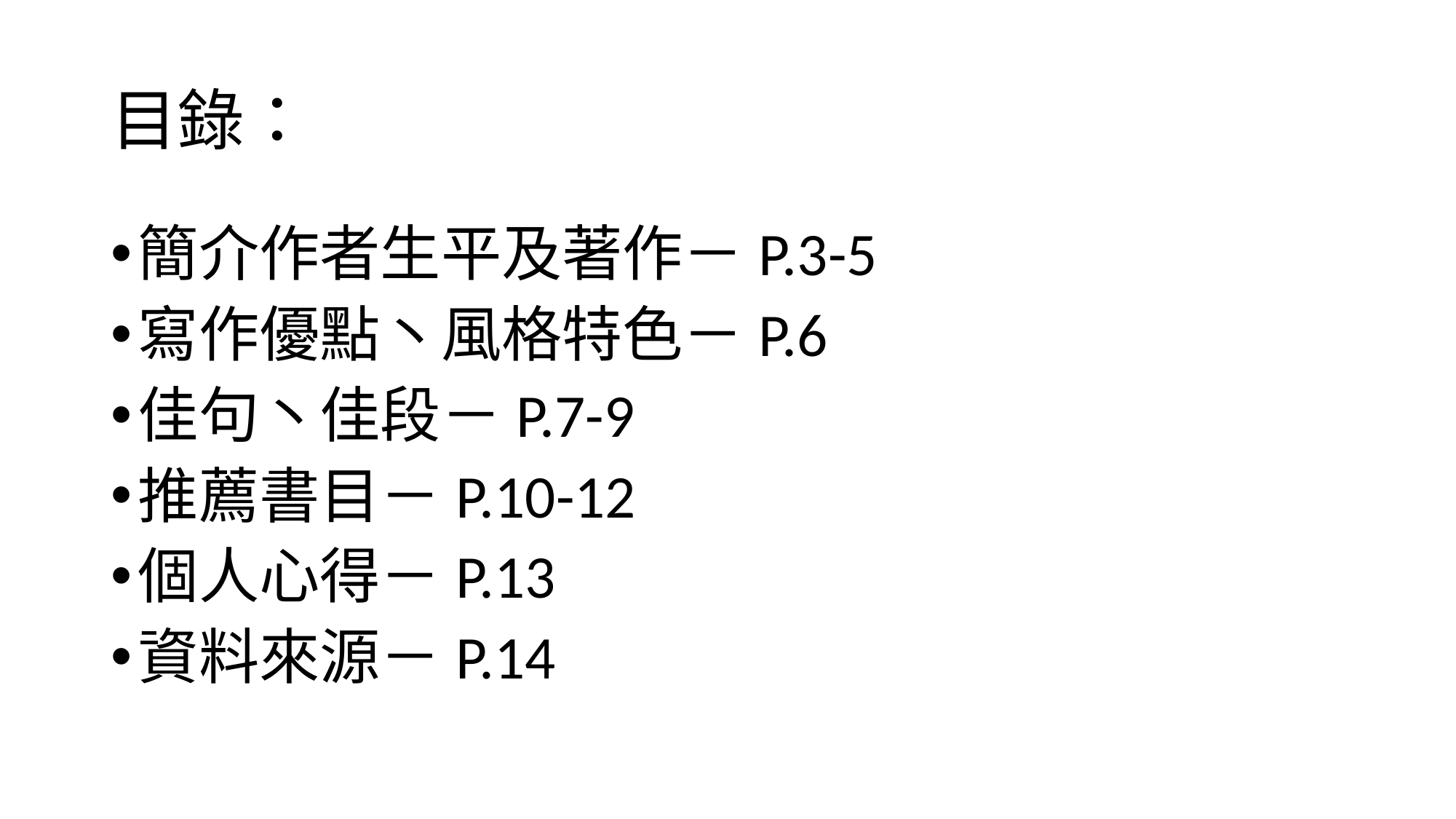

# 目錄：
簡介作者生平及著作－P.3-5
寫作優點丶風格特色－P.6
佳句丶佳段－P.7-9
推薦書目－P.10-12
個人心得－P.13
資料來源－P.14